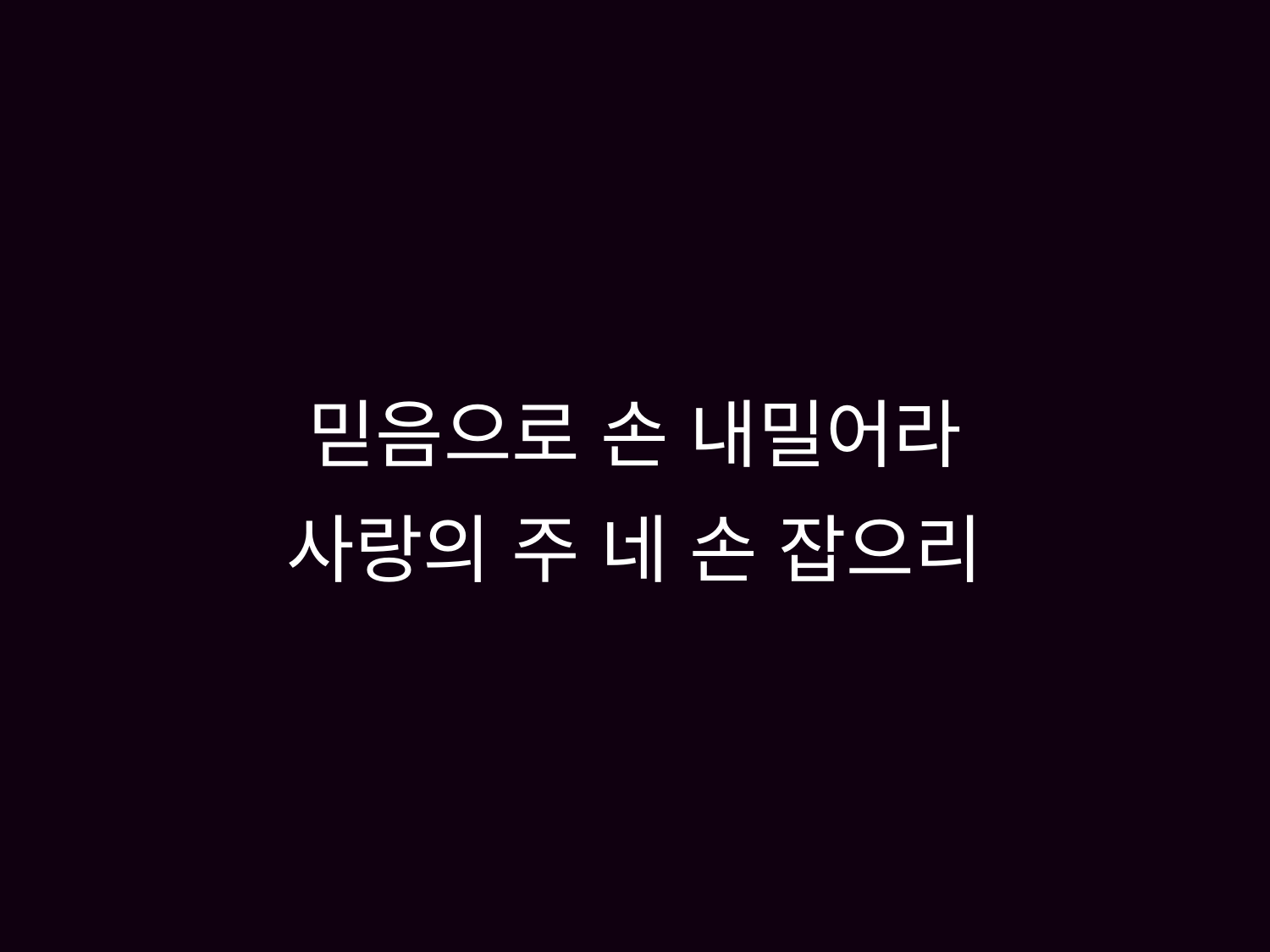

# 믿음으로 손 내밀어라 사랑의 주 네 손 잡으리